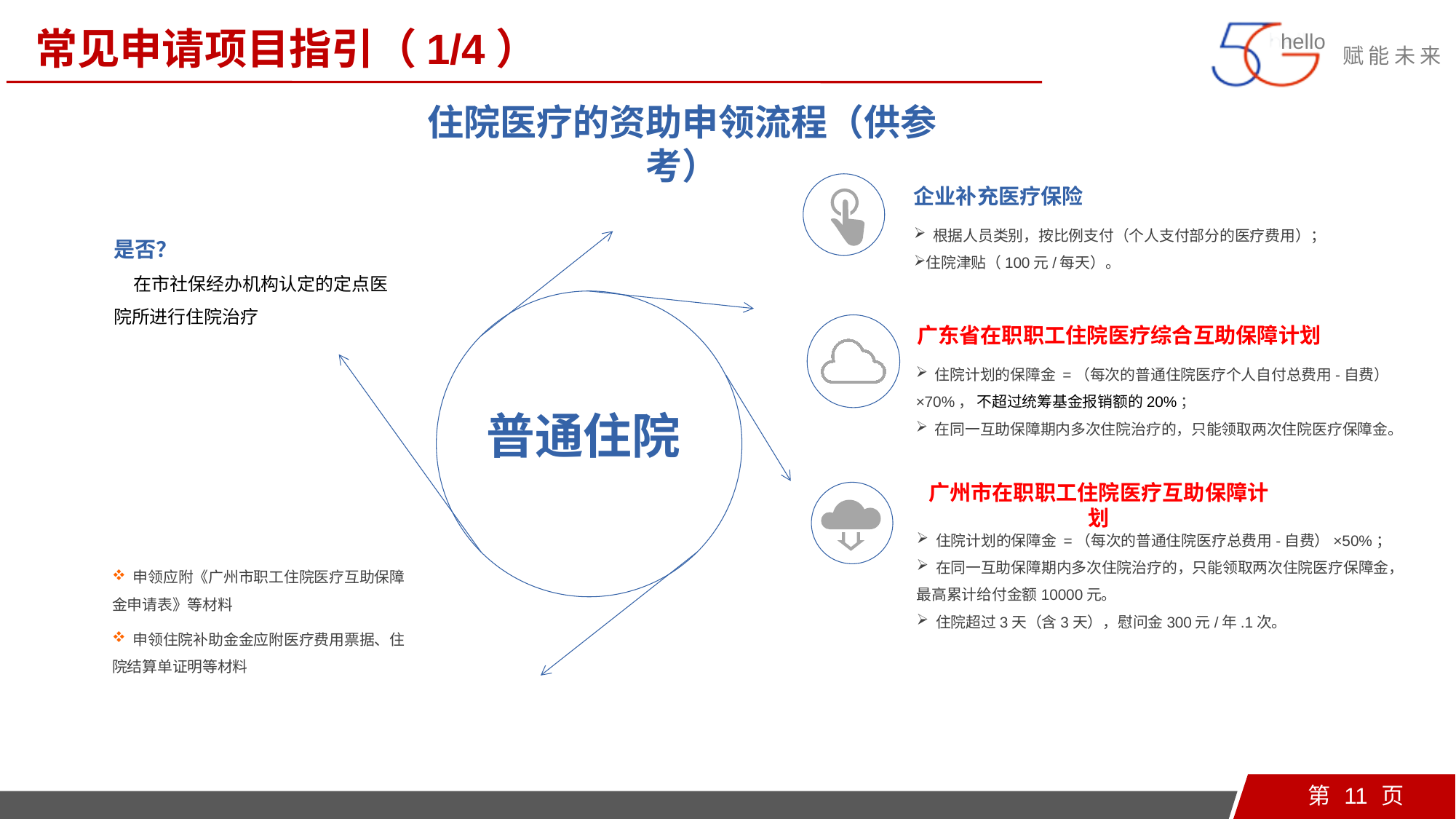

常见申请项目指引（1/4）
住院医疗的资助申领流程（供参考）

企业补充医疗保险

 根据人员类别，按比例支付（个人支付部分的医疗费用）；
住院津贴（100元/每天）。
是否？
    在市社保经办机构认定的定点医院所进行住院治疗

广东省在职职工住院医疗综合互助保障计划

 住院计划的保障金 =（每次的普通住院医疗个人自付总费用-自费）×70%， 不超过统筹基金报销额的20%；
 在同一互助保障期内多次住院治疗的，只能领取两次住院医疗保障金。
普通住院
广州市在职职工住院医疗互助保障计划

 住院计划的保障金 =（每次的普通住院医疗总费用-自费）×50%；
 在同一互助保障期内多次住院治疗的，只能领取两次住院医疗保障金，最高累计给付金额10000元。
 住院超过3天（含3天），慰问金300元/年.1次。
 申领应附《广州市职工住院医疗互助保障金申请表》等材料
 申领住院补助金金应附医疗费用票据、住院结算单证明等材料